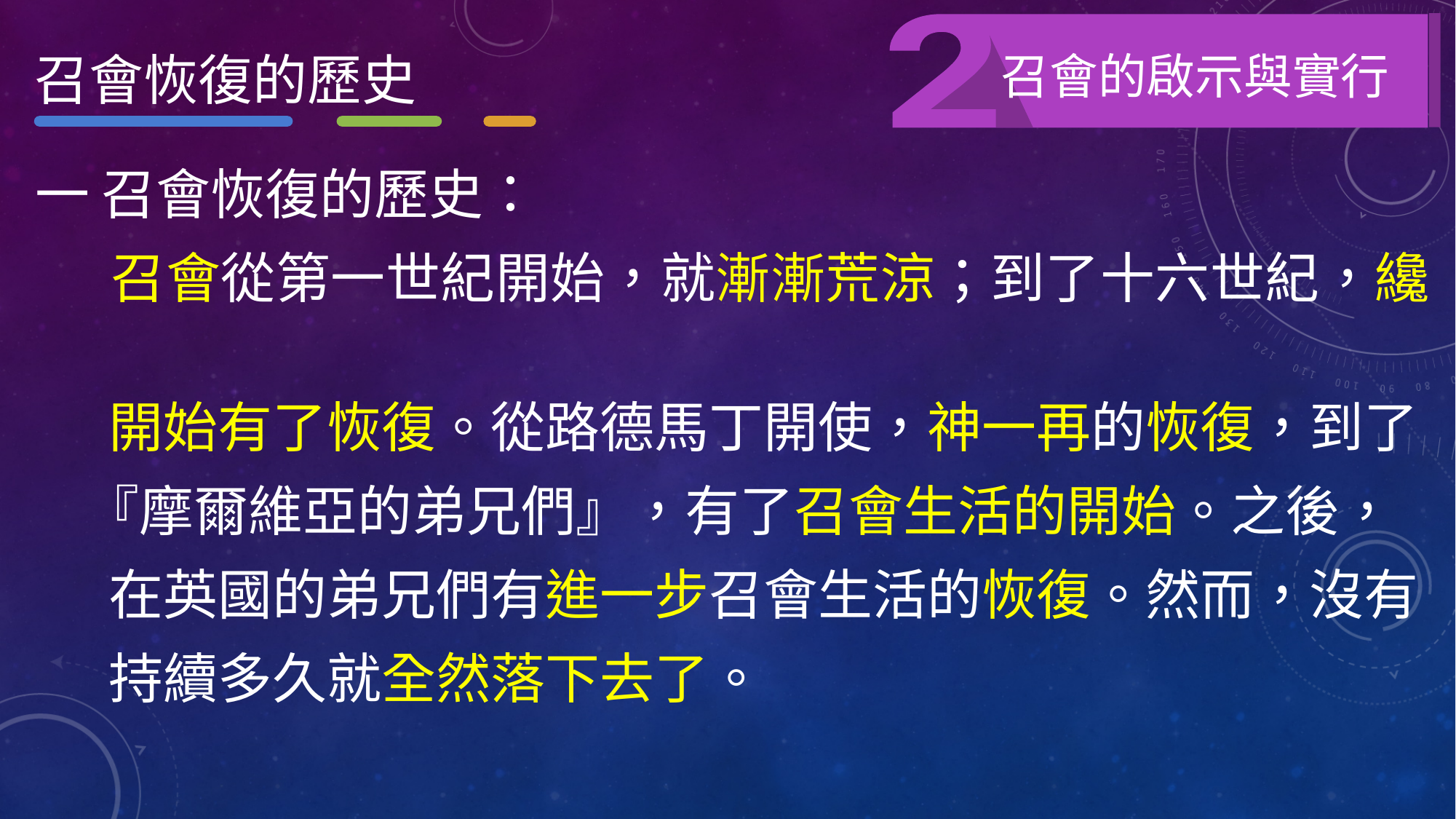

召會的啟示與實行

召會恢復的歷史
召會的啟示與實行

一 召會恢復的歷史：
     召會從第一世紀開始，就漸漸荒涼；到了十六世紀，纔
     開始有了恢復。從路德馬丁開使，神一再的恢復，到了
   『摩爾維亞的弟兄們』，有了召會生活的開始。之後，
     在英國的弟兄們有進一步召會生活的恢復。然而，沒有
     持續多久就全然落下去了。